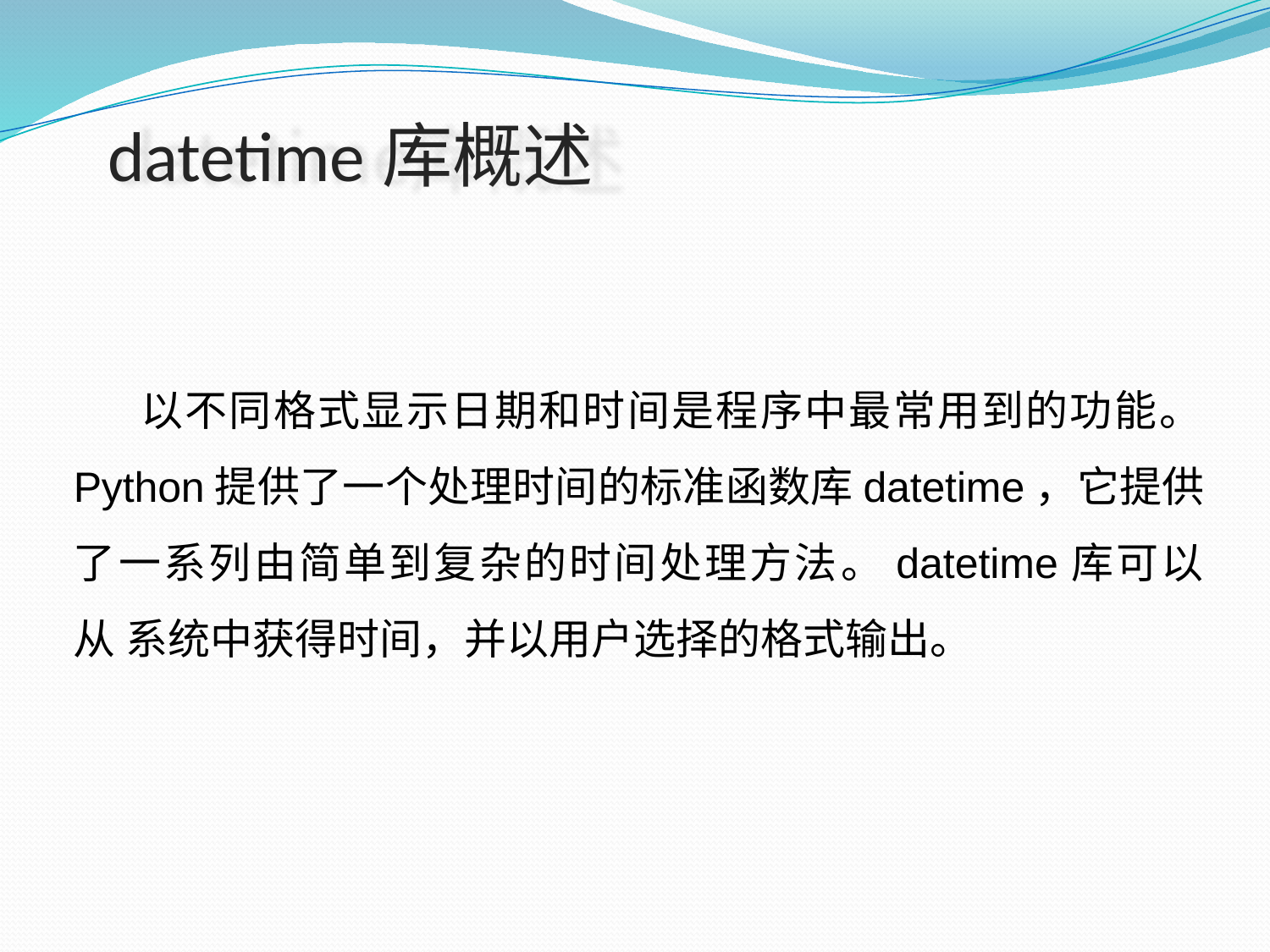

# datetime库概述
以不同格式显示日期和时间是程序中最常用到的功能。
Python提供了一个处理时间的标准函数库datetime，它提供 了一系列由简单到复杂的时间处理方法。datetime库可以从 系统中获得时间，并以用户选择的格式输出。